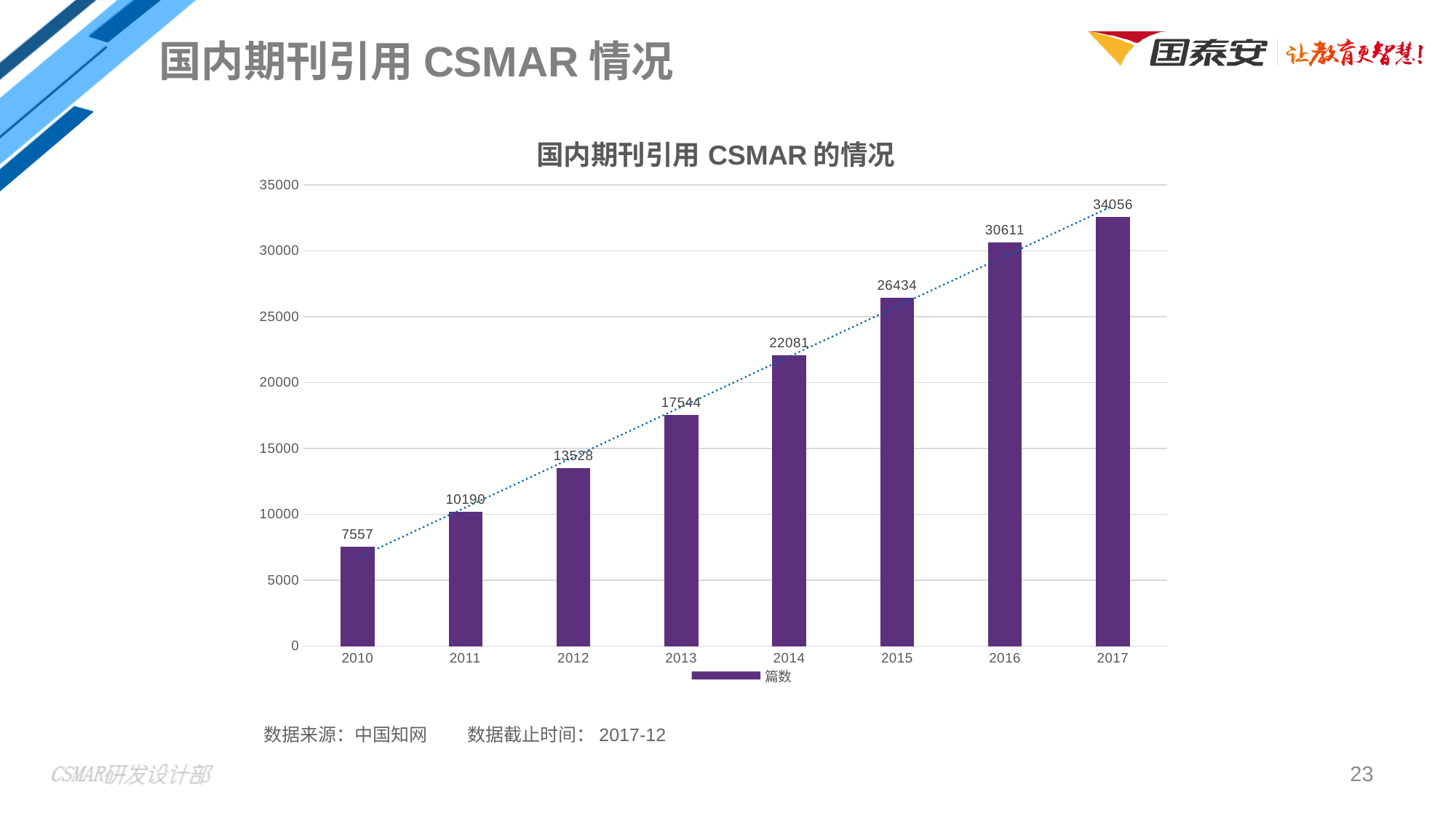

国内期刊引用CSMAR情况

### Chart: 国内期刊引用CSMAR的情况

| Category | 篇数 |
|---|---|
| 2010 | 7557.0 |
| 2011 | 10190.0 |
| 2012 | 13528.0 |
| 2013 | 17544.0 |
| 2014 | 22081.0 |
| 2015 | 26434.0 |
| 2016 | 30611.0 |
| 2017 | 32563.0 |
数据来源：中国知网          数据截止时间：2017-12
23